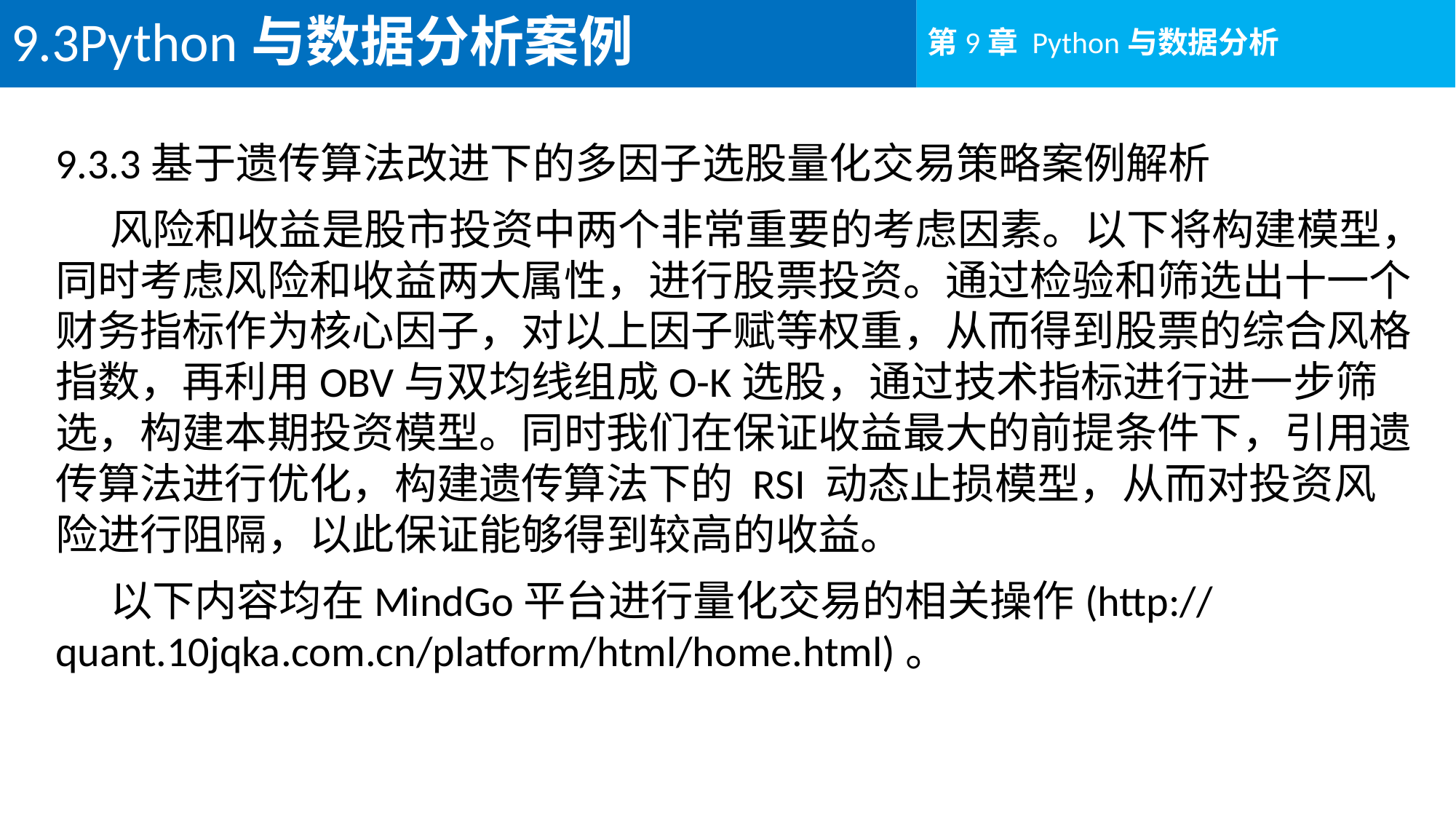

# 9.3Python与数据分析案例
9.3.3基于遗传算法改进下的多因子选股量化交易策略案例解析
风险和收益是股市投资中两个非常重要的考虑因素。以下将构建模型，同时考虑风险和收益两大属性，进行股票投资。通过检验和筛选出十一个财务指标作为核心因子，对以上因子赋等权重，从而得到股票的综合风格指数，再利用OBV与双均线组成O-K选股，通过技术指标进行进一步筛选，构建本期投资模型。同时我们在保证收益最大的前提条件下，引用遗传算法进行优化，构建遗传算法下的 RSI 动态止损模型，从而对投资风险进行阻隔，以此保证能够得到较高的收益。
以下内容均在MindGo平台进行量化交易的相关操作(http://quant.10jqka.com.cn/platform/html/home.html)。